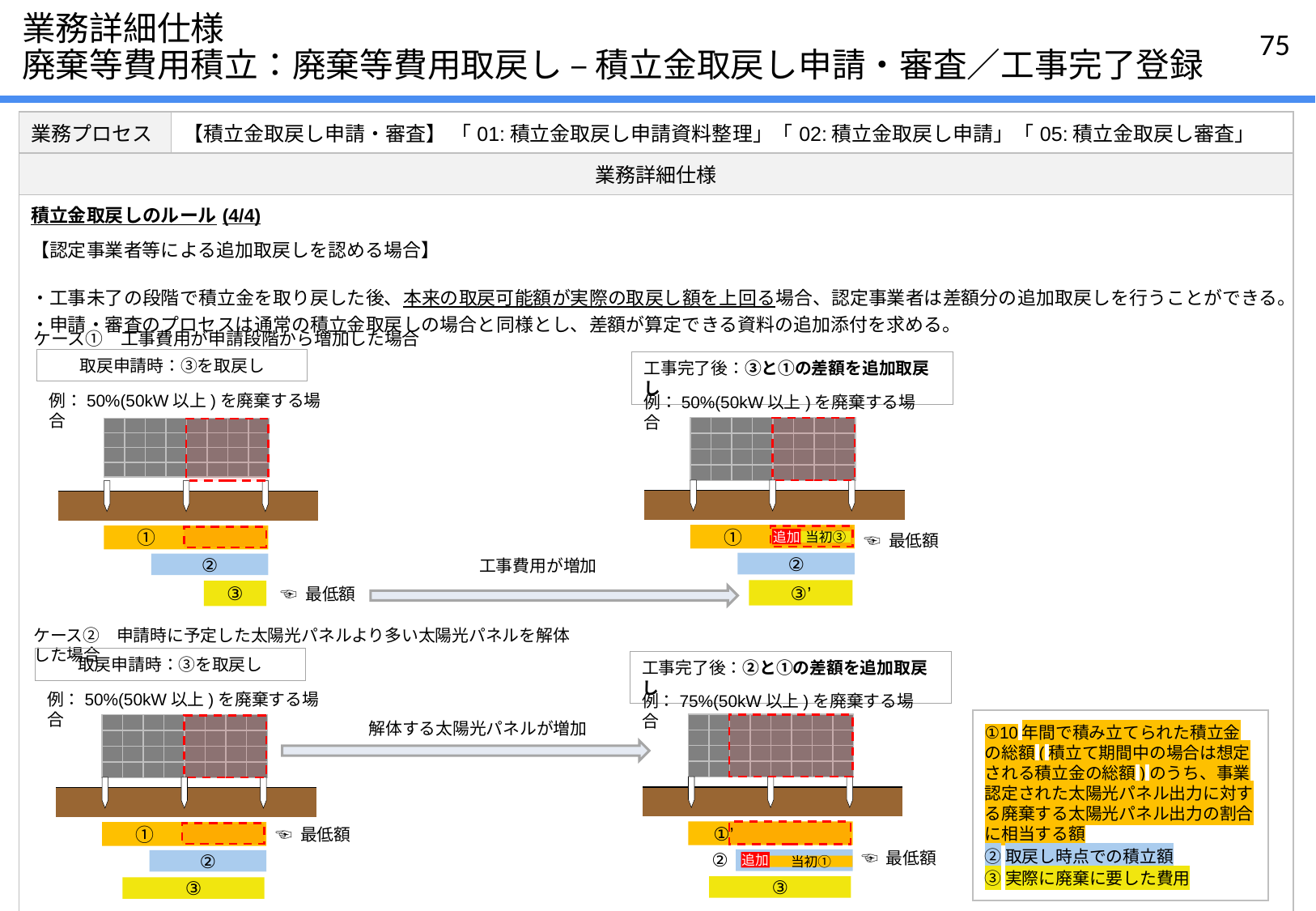

# 業務詳細仕様 廃棄等費用積立：廃棄等費用取戻し – 積立金取戻し申請・審査／工事完了登録
| 業務プロセス | 【積立金取戻し申請・審査】 「01:積立金取戻し申請資料整理」「02:積立金取戻し申請」「05:積立金取戻し審査」 |
| --- | --- |
| 業務詳細仕様 |  |
| 積立金取戻しのルール(4/4) 【認定事業者等による追加取戻しを認める場合】 ・工事未了の段階で積立金を取り戻した後、本来の取戻可能額が実際の取戻し額を上回る場合、認定事業者は差額分の追加取戻しを行うことができる。 ・申請・審査のプロセスは通常の積立金取戻しの場合と同様とし、差額が算定できる資料の追加添付を求める。 |  |
ケース①　工事費用が申請段階から増加した場合
取戻申請時：③を取戻し
工事完了後：③と①の差額を追加取戻し
例：50%(50kW以上)を廃棄する場合
例：50%(50kW以上)を廃棄する場合
|  |  |  |  |  |  |  |  |
| --- | --- | --- | --- | --- | --- | --- | --- |
|  |  |  |  |  |  |  |  |
|  |  |  |  |  |  |  |  |
|  |  |  |  |  |  |  |  |

|  |  |  |  |  |  |  |  |
| --- | --- | --- | --- | --- | --- | --- | --- |
|  |  |  |  |  |  |  |  |
|  |  |  |  |  |  |  |  |
|  |  |  |  |  |  |  |  |

|  |
| --- |
|  |
| --- |

①
①

☜ 最低額
追加
当初③
工事費用が増加
②
②
③’
③
☜ 最低額

ケース②　申請時に予定した太陽光パネルより多い太陽光パネルを解体した場合
取戻申請時：③を取戻し
工事完了後：②と①の差額を追加取戻し
例：50%(50kW以上)を廃棄する場合
例：75%(50kW以上)を廃棄する場合
|  |  |  |  |  |  |  |  |
| --- | --- | --- | --- | --- | --- | --- | --- |
|  |  |  |  |  |  |  |  |
|  |  |  |  |  |  |  |  |
|  |  |  |  |  |  |  |  |

|  |  |  |  |  |  |  |  |
| --- | --- | --- | --- | --- | --- | --- | --- |
|  |  |  |  |  |  |  |  |
|  |  |  |  |  |  |  |  |
|  |  |  |  |  |  |  |  |

解体する太陽光パネルが増加

①10年間で積み立てられた積立金の総額(積立て期間中の場合は想定される積立金の総額)のうち、事業認定された太陽光パネル出力に対する廃棄する太陽光パネル出力の割合に相当する額

②取戻し時点での積立額

③実際に廃棄に要した費用

|  |
| --- |
|  |
| --- |

☜ 最低額
①’

①

☜ 最低額
②

②
追加
当初①
③
③